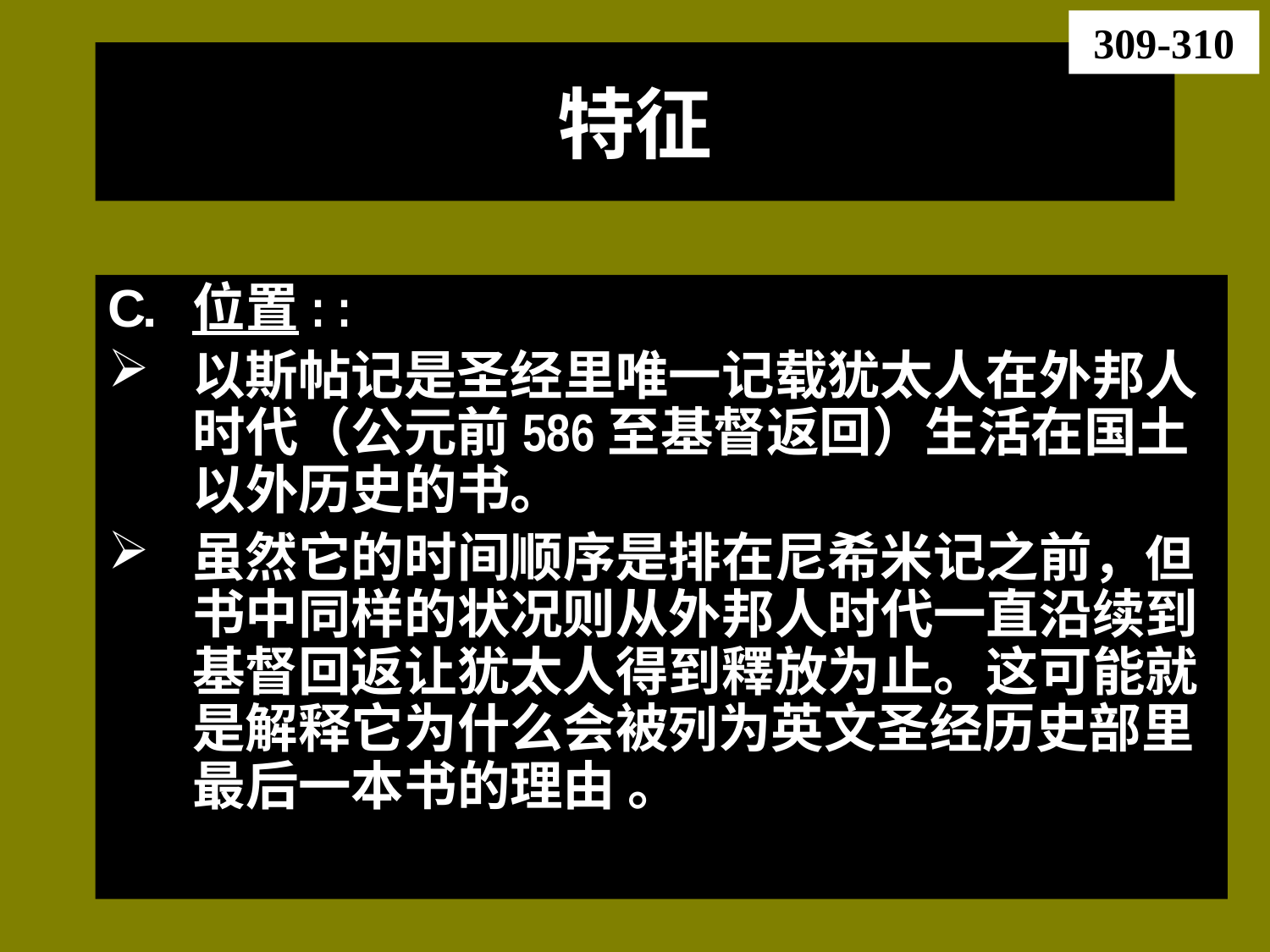

309-310
# 特征
位置: :
以斯帖记是圣经里唯一记载犹太人在外邦人时代（公元前586至基督返回）生活在国土以外历史的书。
虽然它的时间顺序是排在尼希米记之前，但书中同样的状况则从外邦人时代一直沿续到基督回返让犹太人得到釋放为止。这可能就是解释它为什么会被列为英文圣经历史部里最后一本书的理由 。